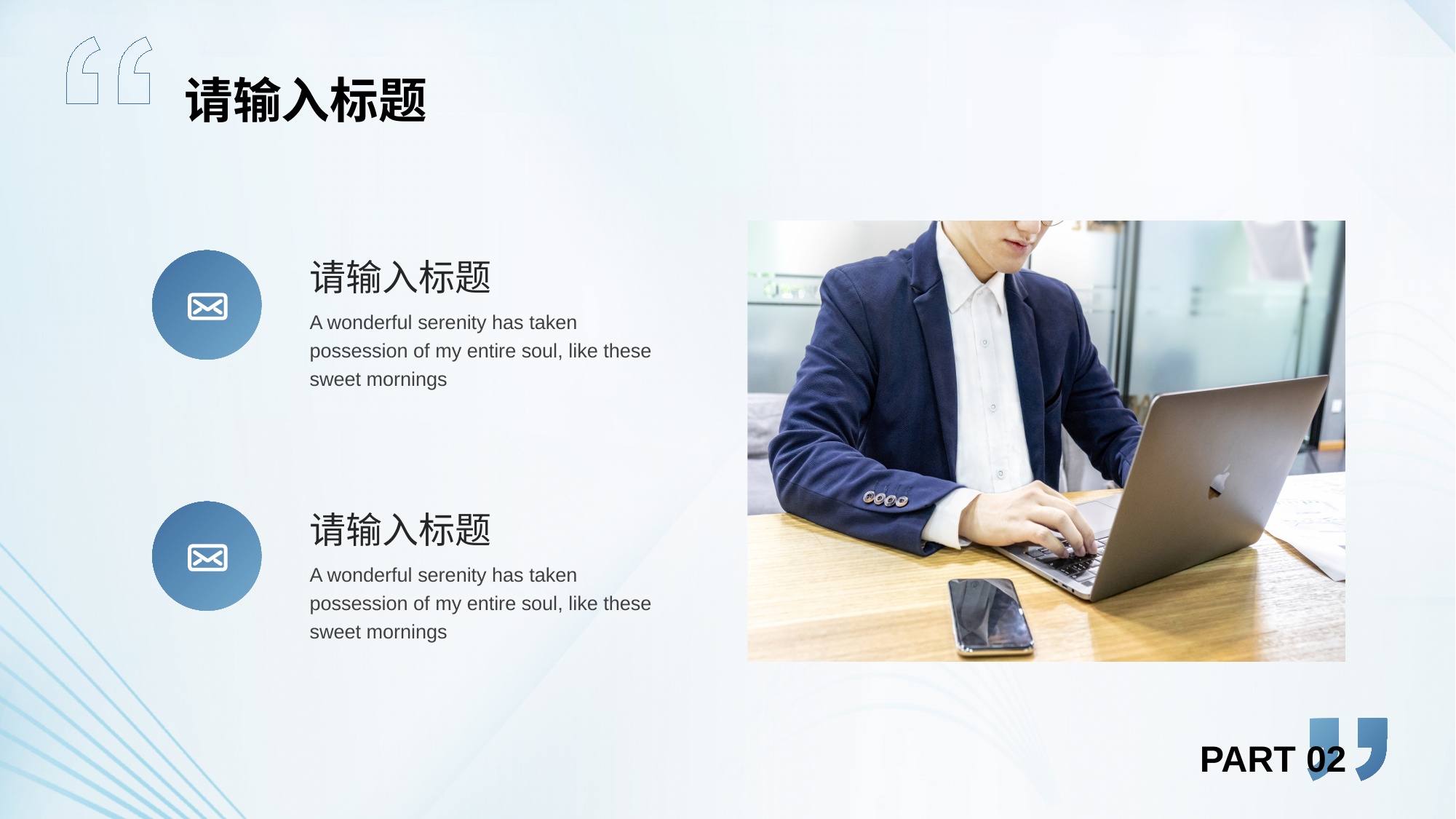

请输入标题

PART 02

请输入标题

A wonderful serenity has taken possession of my entire soul, like these sweet mornings

请输入标题
A wonderful serenity has taken possession of my entire soul, like these sweet mornings